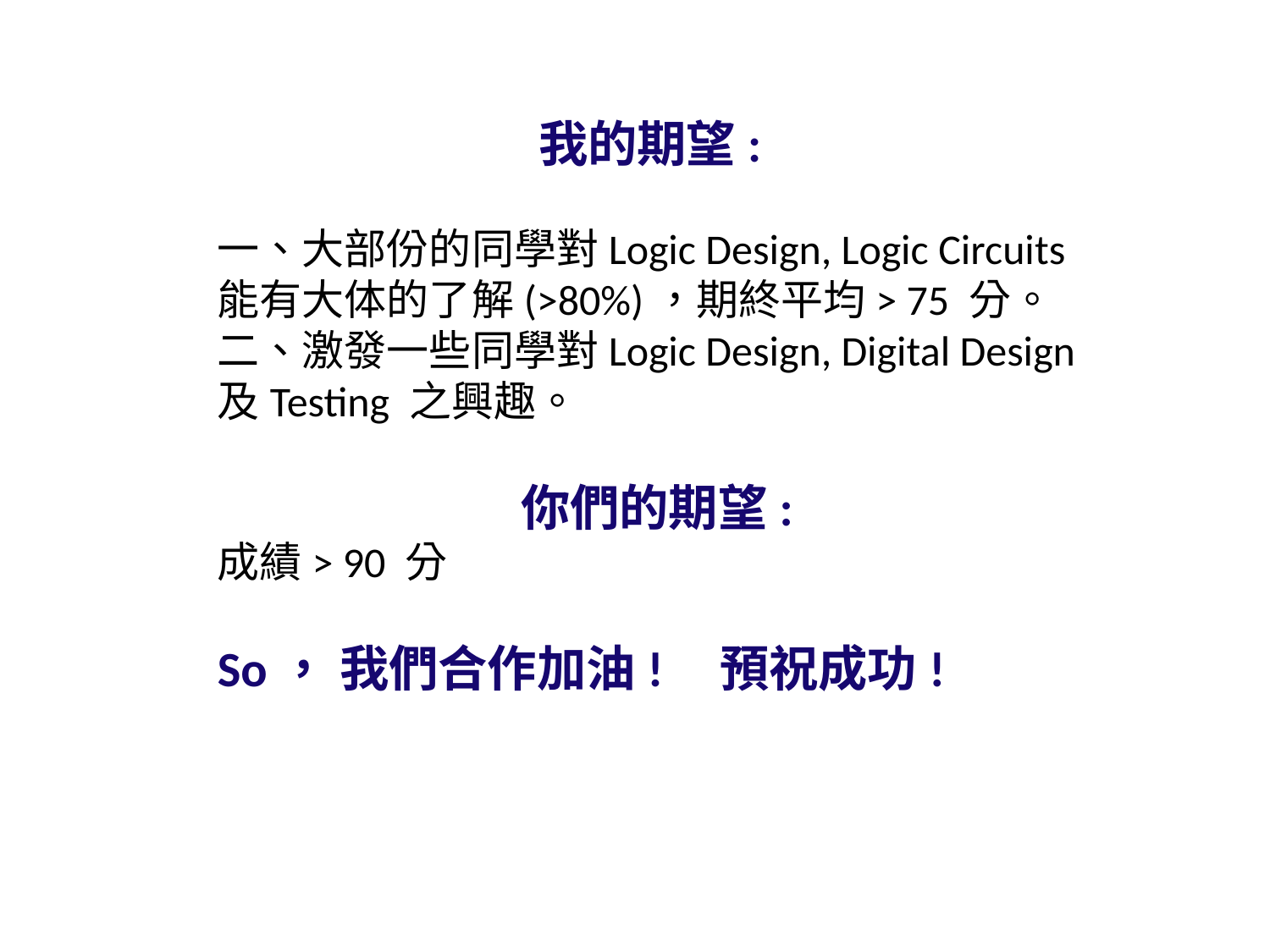

我的期望:

一、大部份的同學對Logic Design, Logic Circuits
能有大体的了解(>80%)，期終平均> 75 分。
二、激發一些同學對Logic Design, Digital Design
及Testing 之興趣。

                          你們的期望:
成績> 90 分

So， 我們合作加油!    預祝成功!